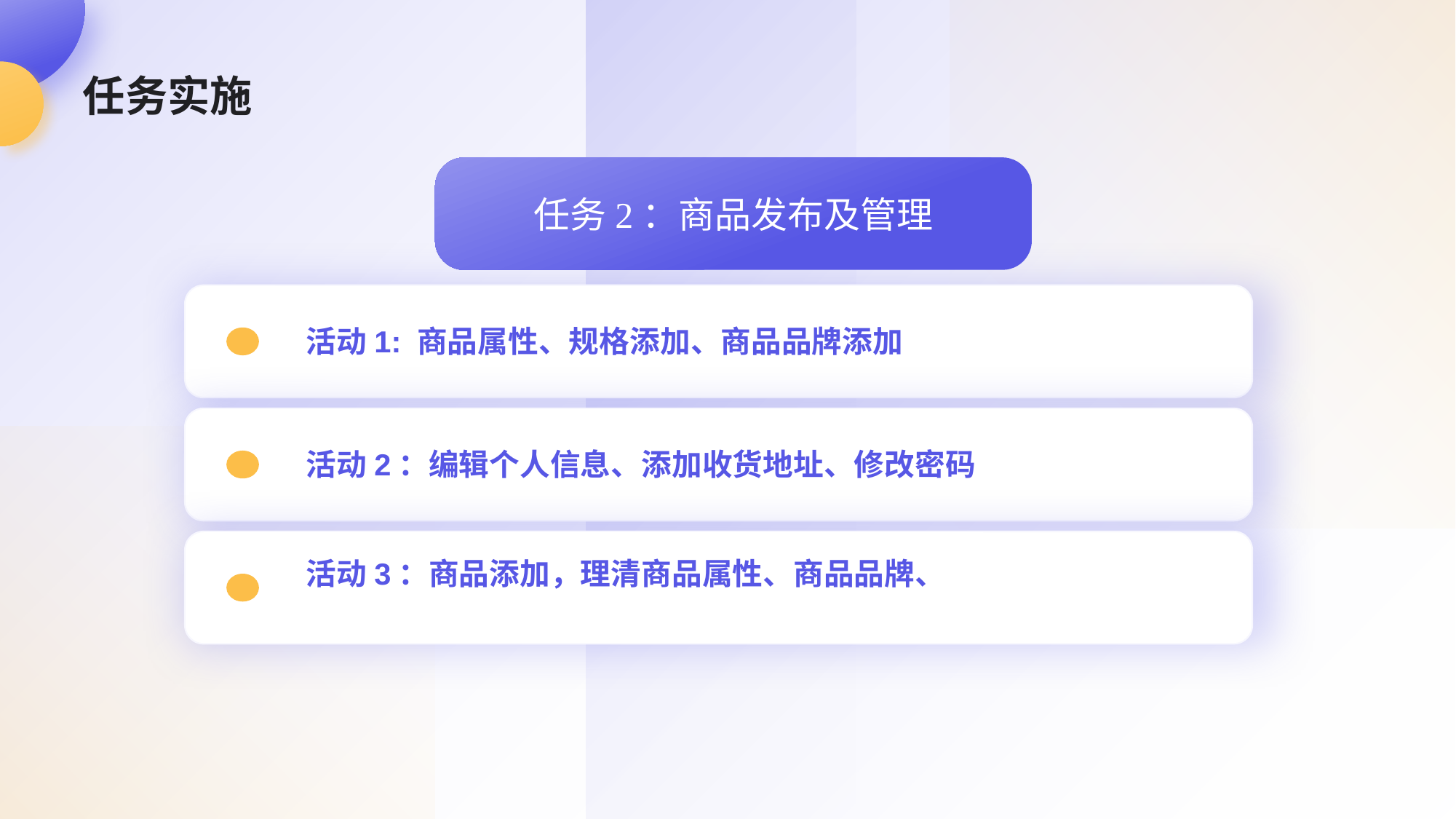

# 任务实施
任务2：商品发布及管理

活动1: 商品属性、规格添加、商品品牌添加

活动2：编辑个人信息、添加收货地址、修改密码

活动3：商品添加，理清商品属性、商品品牌、

6